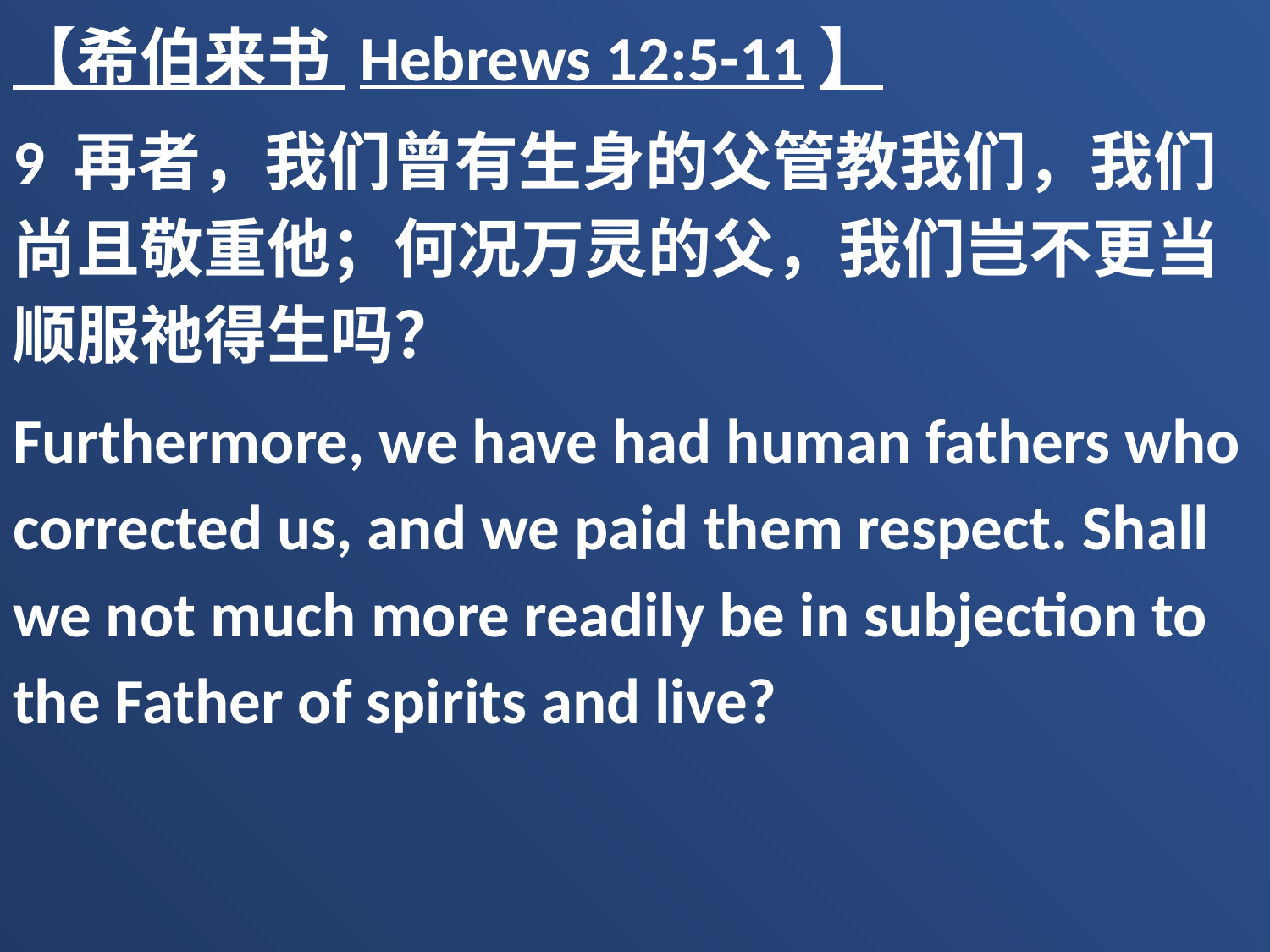

【希伯来书 Hebrews 12:5-11】
9 再者，我们曾有生身的父管教我们，我们尚且敬重他；何况万灵的父，我们岂不更当顺服祂得生吗？
Furthermore, we have had human fathers who corrected us, and we paid them respect. Shall we not much more readily be in subjection to the Father of spirits and live?